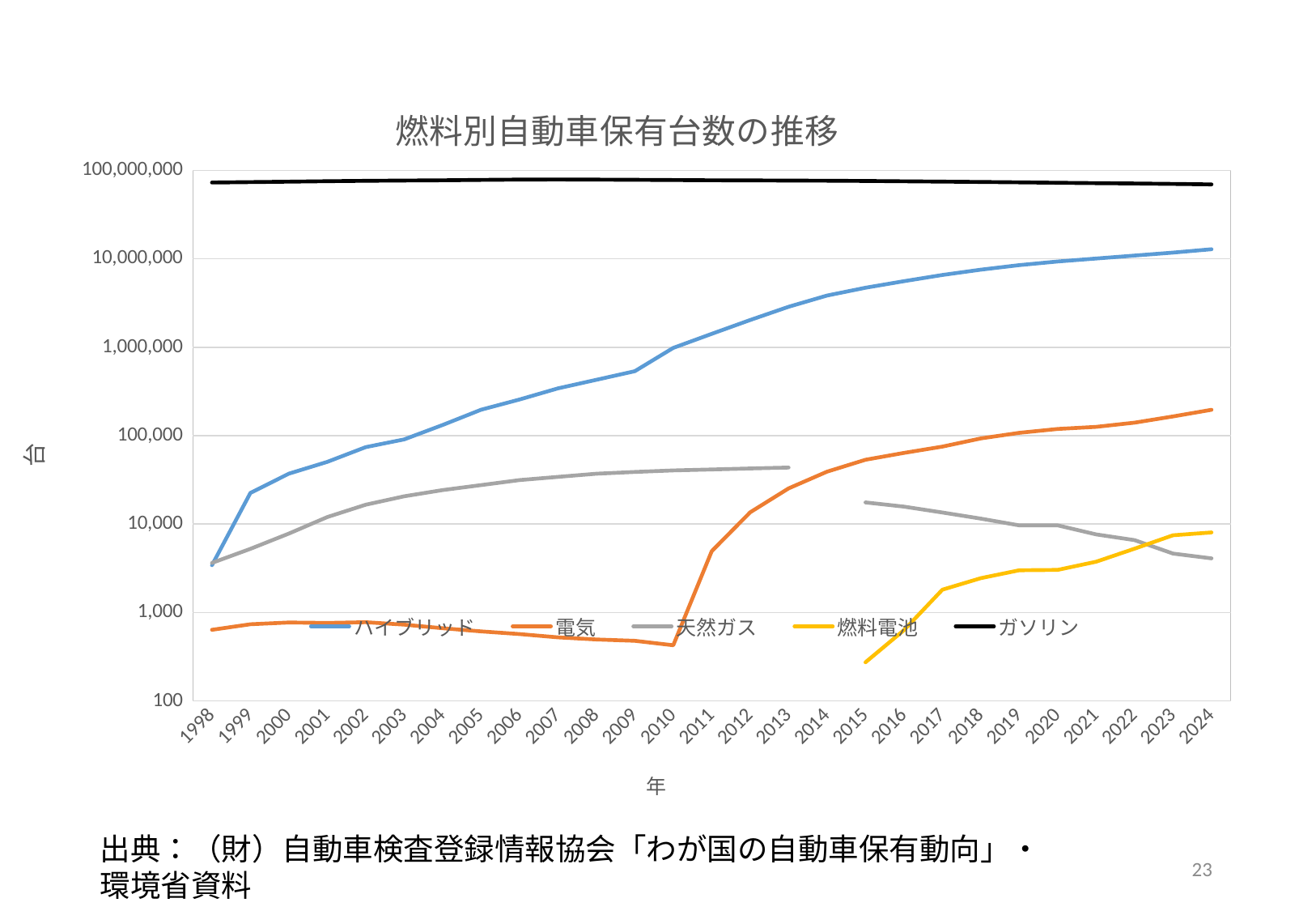

### Chart: 燃料別自動車保有台数の推移

| Category | ハイブリッド | 電気 | 天然ガス | 燃料電池 | ガソリン |
|---|---|---|---|---|---|
| 1998 | 3428.0 | 638.0 | 3640.0 | None | 72848877.0 |
| 1999 | 22503.0 | 737.0 | 5252.0 | None | 73659897.0 |
| 2000 | 37168.0 | 772.0 | 7811.0 | None | 74536861.0 |
| 2001 | 50556.0 | 763.0 | 12012.0 | None | 75461642.0 |
| 2002 | 74255.0 | 778.0 | 16561.0 | None | 76179219.0 |
| 2003 | 90876.0 | 730.0 | 20638.0 | None | 76780273.0 |
| 2004 | 132120.0 | 665.0 | 24263.0 | None | 77233197.0 |
| 2005 | 196596.0 | 612.0 | 27605.0 | None | 78054067.0 |
| 2006 | 256668.0 | 571.0 | 31462.0 | None | 78703359.0 |
| 2007 | 342778.0 | 524.0 | 34203.0 | None | 78858590.0 |
| 2008 | 428771.0 | 496.0 | 37117.0 | None | 78614378.0 |
| 2009 | 535964.0 | 479.0 | 38861.0 | None | 78225238.0 |
| 2010 | 983567.0 | 427.0 | 40429.0 | None | 77669072.0 |
| 2011 | 1418375.0 | 4940.0 | 41463.0 | None | 77195995.0 |
| 2012 | 2032793.0 | 13599.0 | 42590.0 | None | 77023602.0 |
| 2013 | 2869102.0 | 25336.0 | 43601.0 | None | 76687164.0 |
| 2014 | 3843378.0 | 39168.0 | None | None | 76390025.0 |
| 2015 | 4706433.0 | 53373.0 | 17598.0 | 274.0 | 75892715.0 |
| 2016 | 5581578.0 | 63760.0 | 15771.0 | 632.0 | 75238989.0 |
| 2017 | 6568960.0 | 75294.0 | 13524.0 | 1813.0 | 74600615.0 |
| 2018 | 7539094.0 | 93145.0 | 11527.0 | 2449.0 | 73916886.0 |
| 2019 | 8484948.0 | 107709.0 | 9673.0 | 3006.0 | 73183982.0 |
| 2020 | 9326574.0 | 119159.0 | 9673.0 | 3036.0 | 72391340.0 |
| 2021 | 10072529.0 | 125855.0 | 7651.0 | 3758.0 | 71639989.0 |
| 2022 | 10878410.0 | 140490.0 | 6586.0 | 5278.0 | 71046988.0 |
| 2023 | 11756623.0 | 165083.0 | 4641.0 | 7473.0 | 70241124.0 |
| 2024 | 12825739.0 | 196475.0 | 4097.0 | 8051.0 | 69416988.0 |
出典：（財）自動車検査登録情報協会「わが国の自動車保有動向」・
環境省資料

23